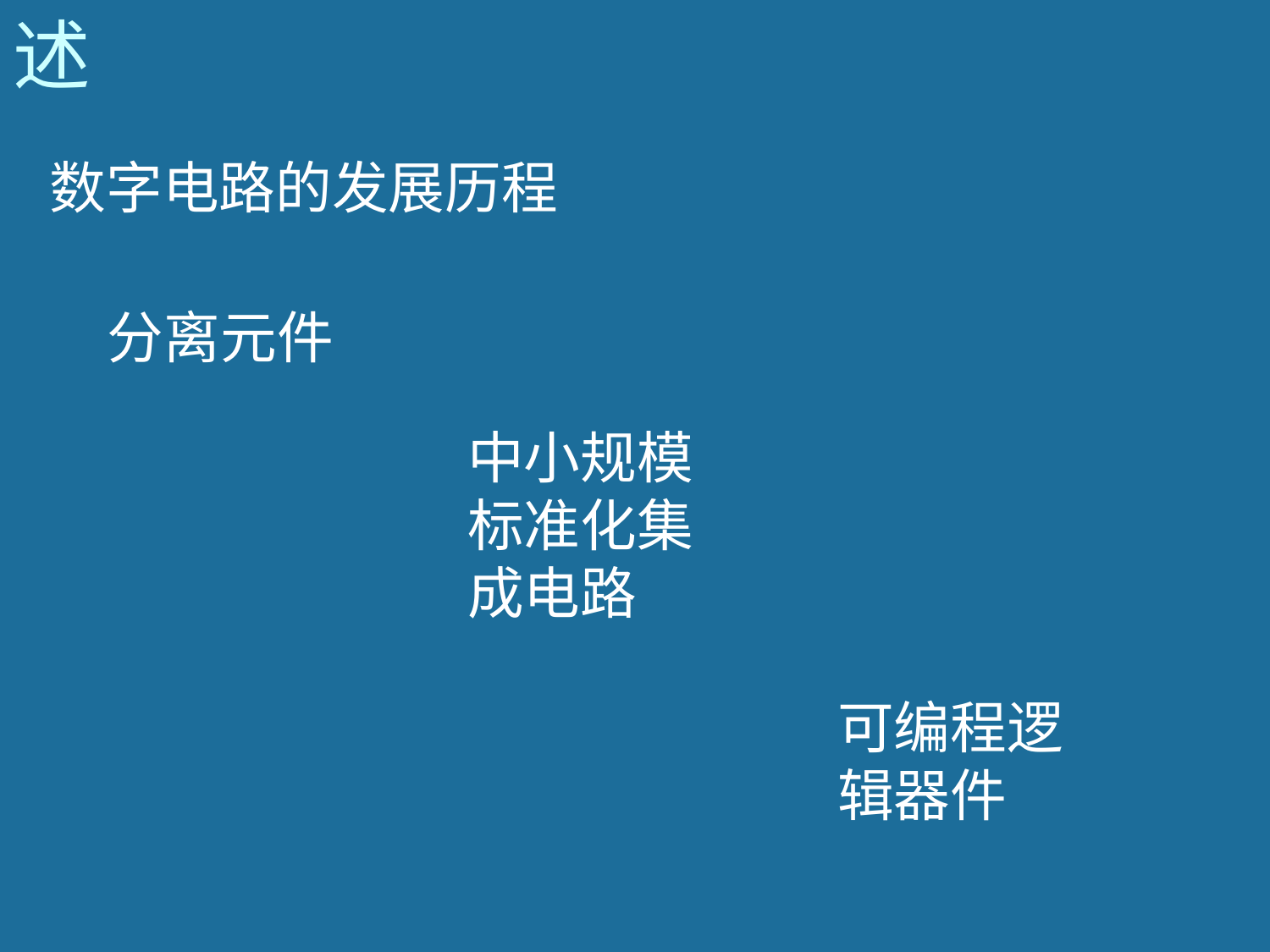

# 8.1 可编程逻辑器件PLD概述
数字电路的发展历程
分离元件
中小规模标准化集成电路
可编程逻辑器件
4